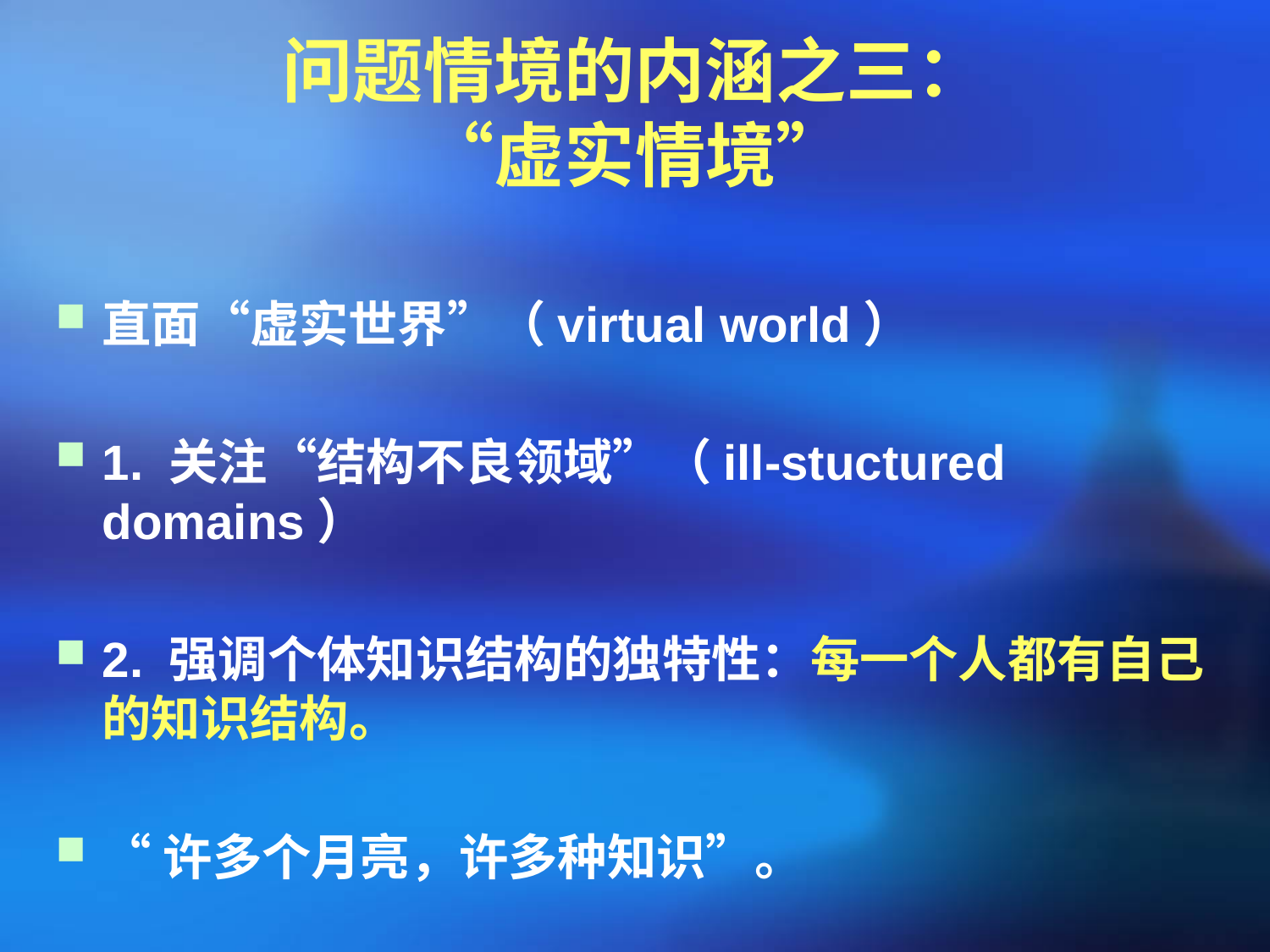

# 问题情境的内涵之三： “虚实情境”
直面“虚实世界”（virtual world）

1. 关注“结构不良领域”（ill-stuctured domains）

2. 强调个体知识结构的独特性：每一个人都有自己的知识结构。

“许多个月亮，许多种知识”。